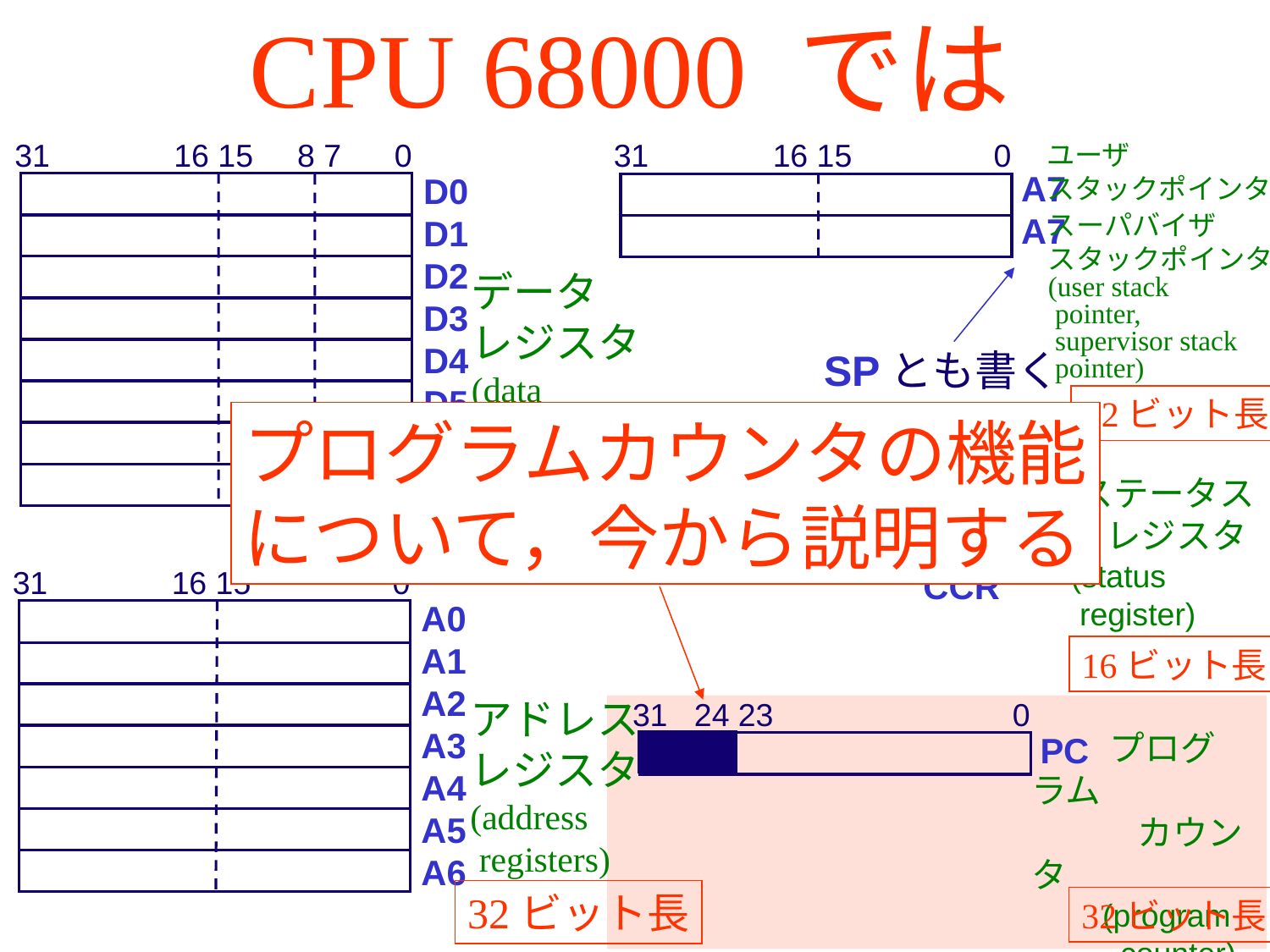

# CPU 68000 では
31              16 15     8 7      0
31              16 15                0
ユーザ
スタックポインタ
A7
A7
D0
D1
D2
D3
D4
D5
D6
D7

スーパバイザ
スタックポインタ
(user stack
 pointer,
 supervisor stack
 pointer)

データ
レジスタ
(data
 registers)

SPとも書く
32ビット長
プログラムカウンタの機能
について，今から説明する
15     8  7     0
32ビット長
　　 ステータス
　　　レジスタ
        (status
         register)
SR

31              16 15                0
CCR

A0
A1
A2
A3
A4
A5
A6

16ビット長

アドレス
レジスタ
(address
 registers)
31   24 23                           0

　　 プログラム
　　　カウンタ
        (program
          counter)
PC

32ビット長
32ビット長